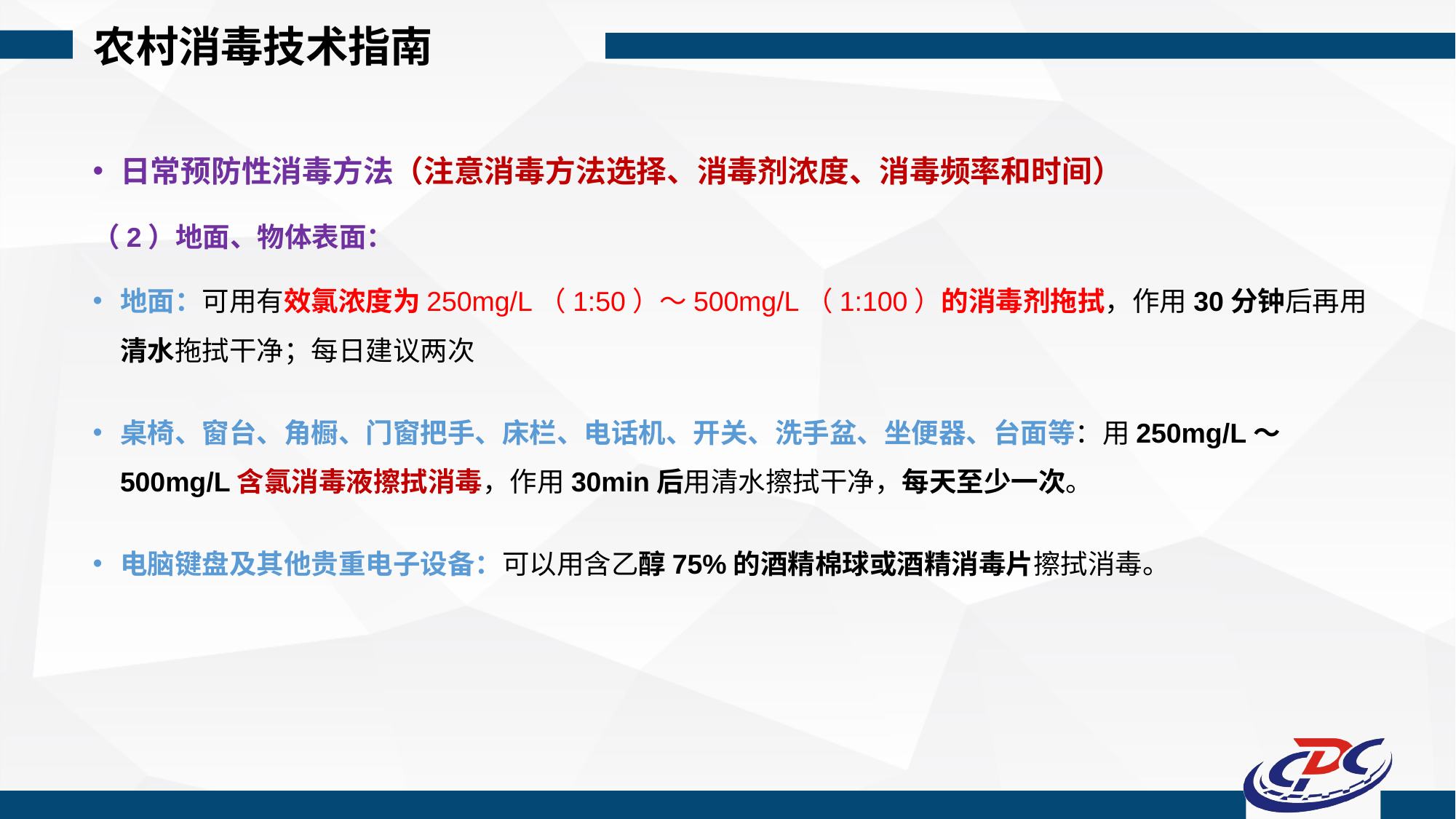

农村消毒技术指南

日常预防性消毒方法（注意消毒方法选择、消毒剂浓度、消毒频率和时间）
（2）地面、物体表面：
地面：可用有效氯浓度为250mg/L（1:50）～500mg/L（1:100）的消毒剂拖拭，作用30分钟后再用清水拖拭干净；每日建议两次

桌椅、窗台、角橱、门窗把手、床栏、电话机、开关、洗手盆、坐便器、台面等：用250mg/L～500mg/L含氯消毒液擦拭消毒，作用30min后用清水擦拭干净，每天至少一次。

电脑键盘及其他贵重电子设备：可以用含乙醇75%的酒精棉球或酒精消毒片擦拭消毒。